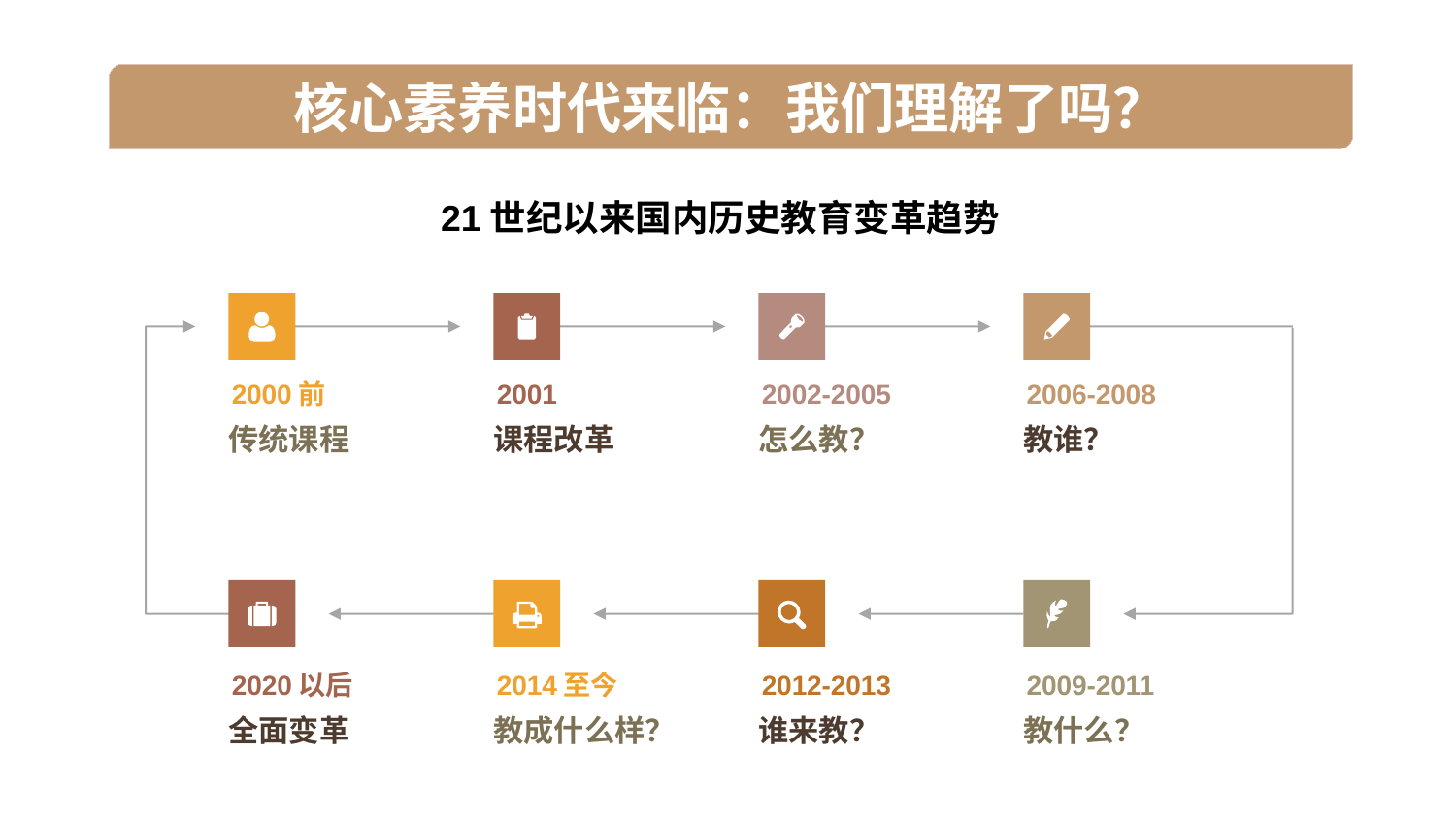

核心素养时代来临：我们理解了吗？
21世纪以来国内历史教育变革趋势

2000前
2001
2002-2005
2006-2008
传统课程
课程改革
怎么教？
教谁？

2020以后
2014至今
2012-2013
2009-2011
全面变革
教成什么样？
谁来教？
教什么？